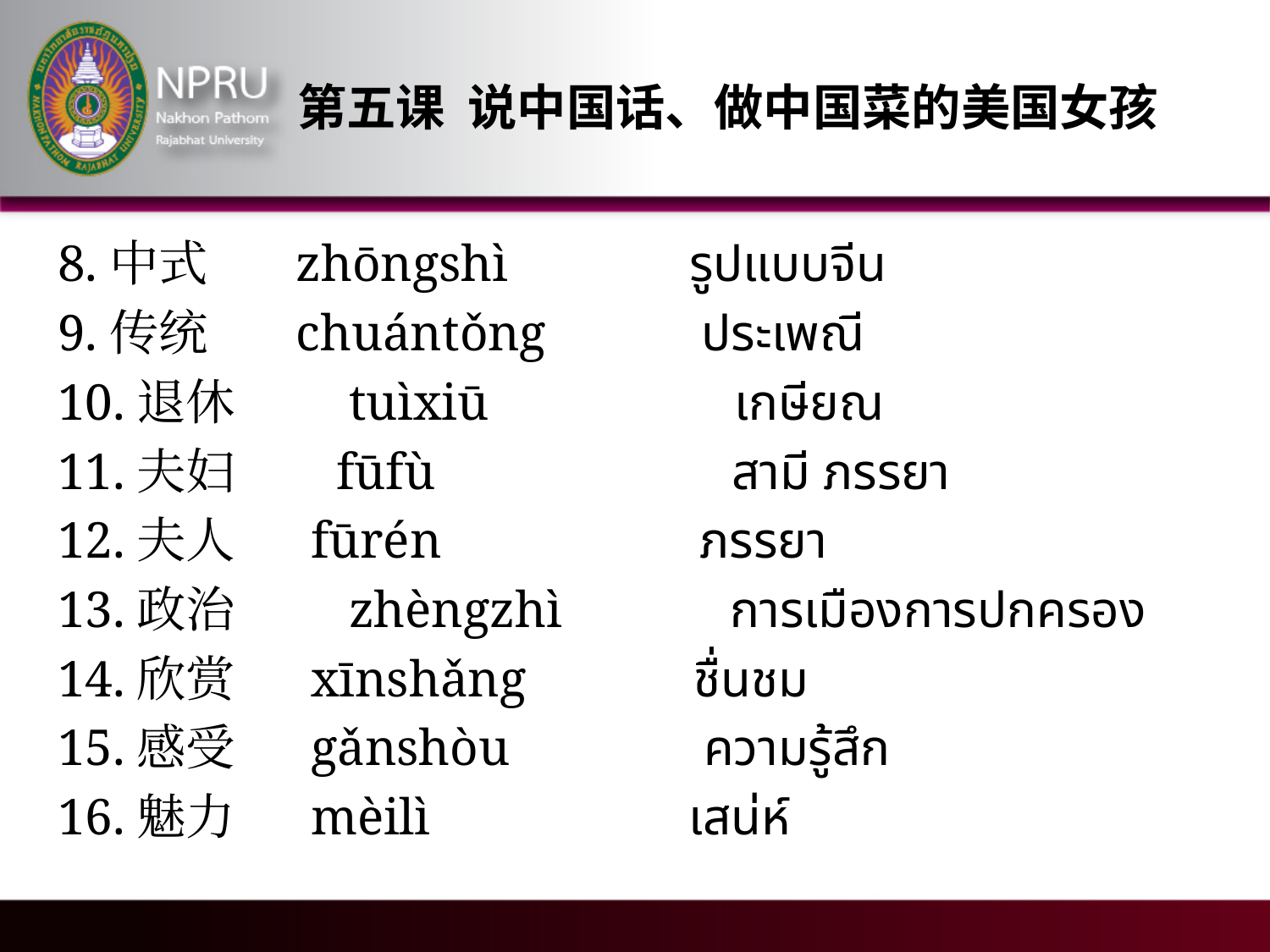

# 第五课  说中国话、做中国菜的美国女孩
8.中式      zhōngshì              รูปแบบจีน
9.传统      chuántǒng            ประเพณี
10.退休        tuìxiū                   เกษียณ
11.夫妇       fūfù                       สามี ภรรยา
12.夫人     fūrén                    ภรรยา
13.政治        zhèngzhì             การเมืองการปกครอง
14.欣赏     xīnshǎng             ชื่นชม
15.感受     gǎnshòu               ความรู้สึก
16.魅力     mèilì                    เสน่ห์